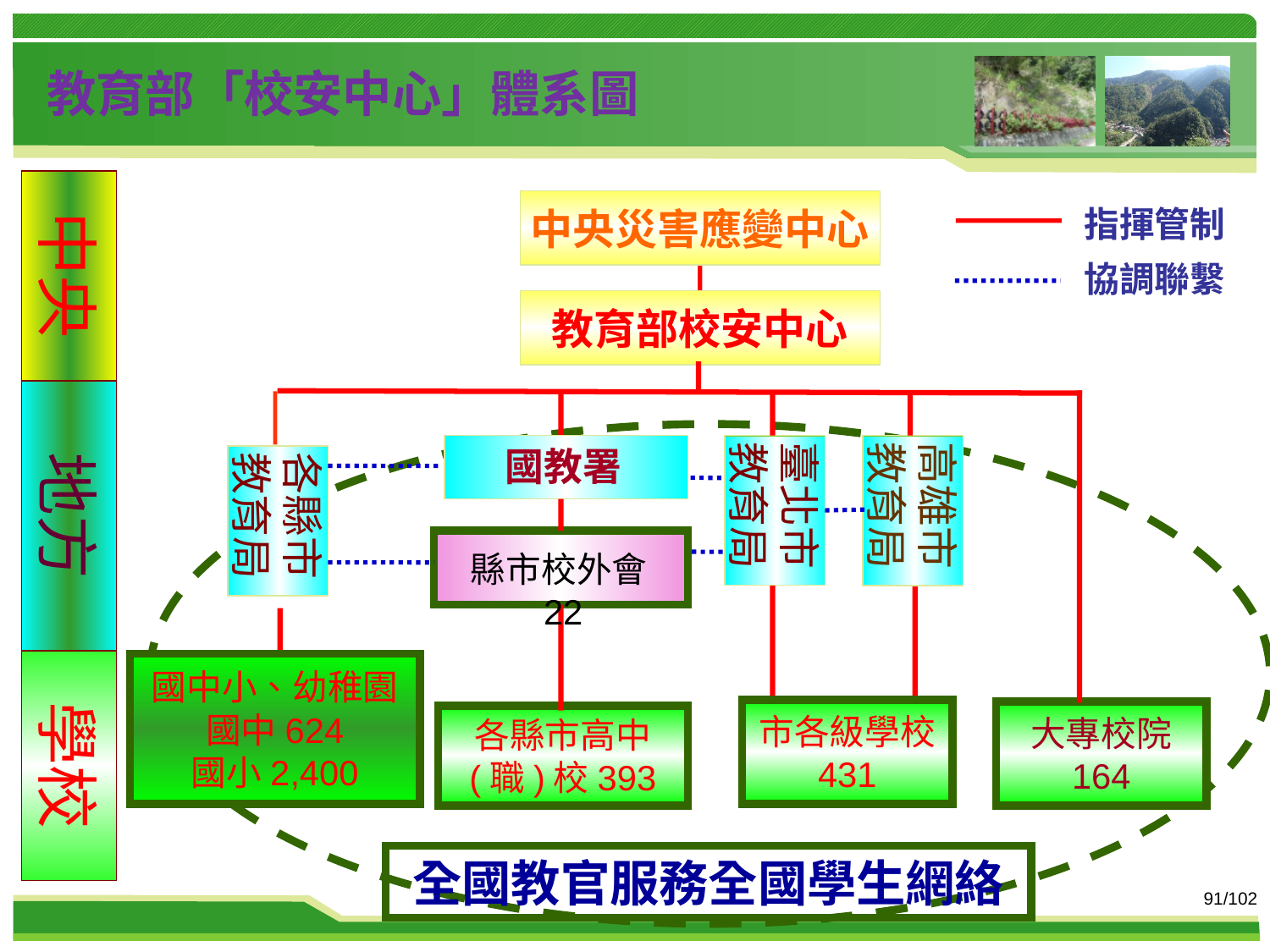

教育部「校安中心」體系圖
中央
中央災害應變中心
指揮管制

協調聯繫

教育部校安中心

地方

臺北市
教育局
高雄市
教育局
國教署
各縣市
教育局

縣市校外會22

學校
國中小、幼稚園
國中624
國小2,400
市各級學校
431
大專校院
164
各縣市高中
(職)校393
全國教官服務全國學生網絡
91/102